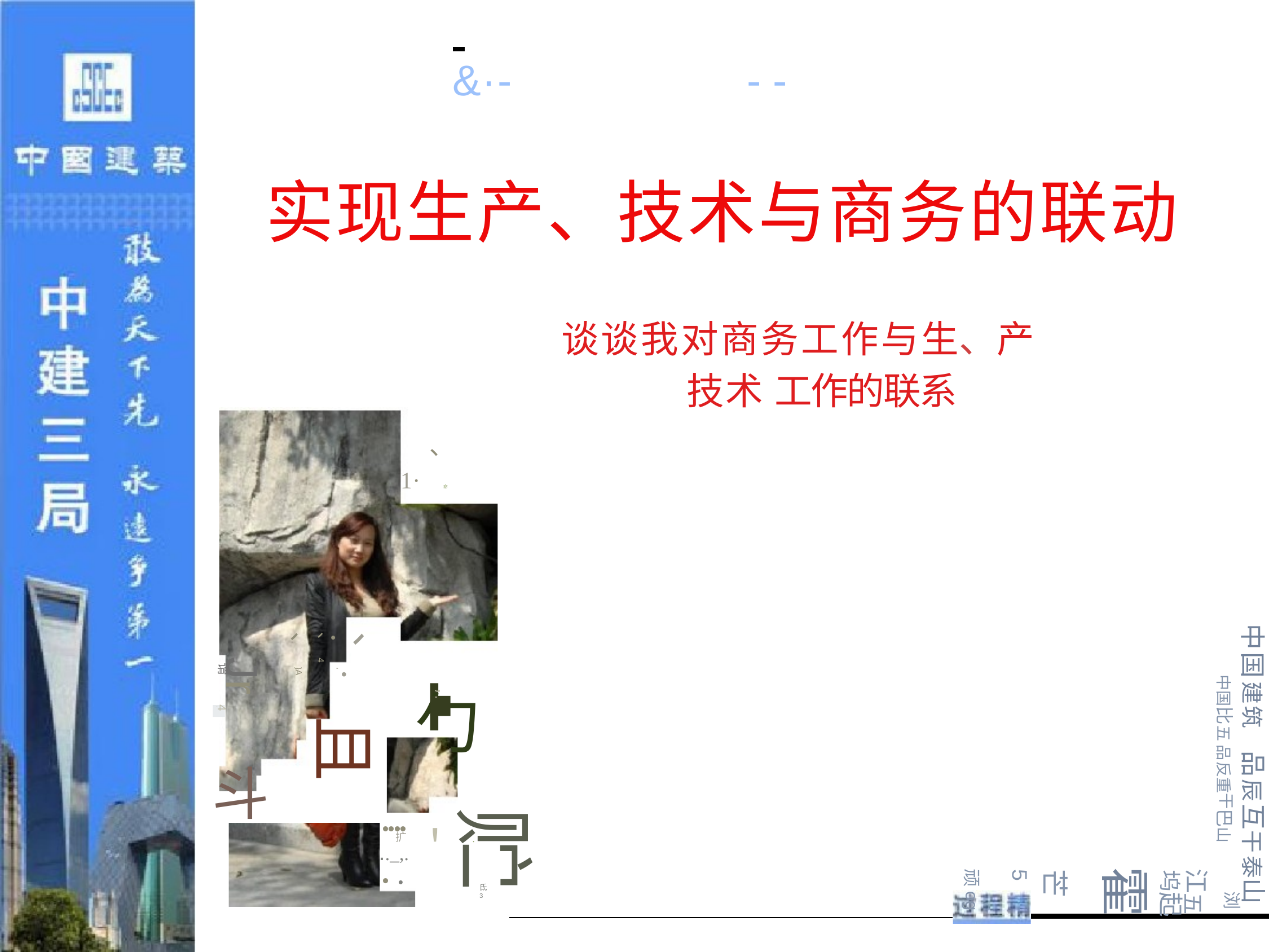

&·-	- -
# 实现生产、技术与商务的联动
谈谈我对商务工作与生、产技术 工作的联系

、
1·	命
勹I   ＇.，
中国建筑
、．,、4、}A
Jr
谓
•
中国比五 品反重干巴山

,.

「
4

且

品辰互干泰山
斗
.....
贮

扩
.._,.
．
浏
江五
坞起
霍
芒5
顽og
氐3